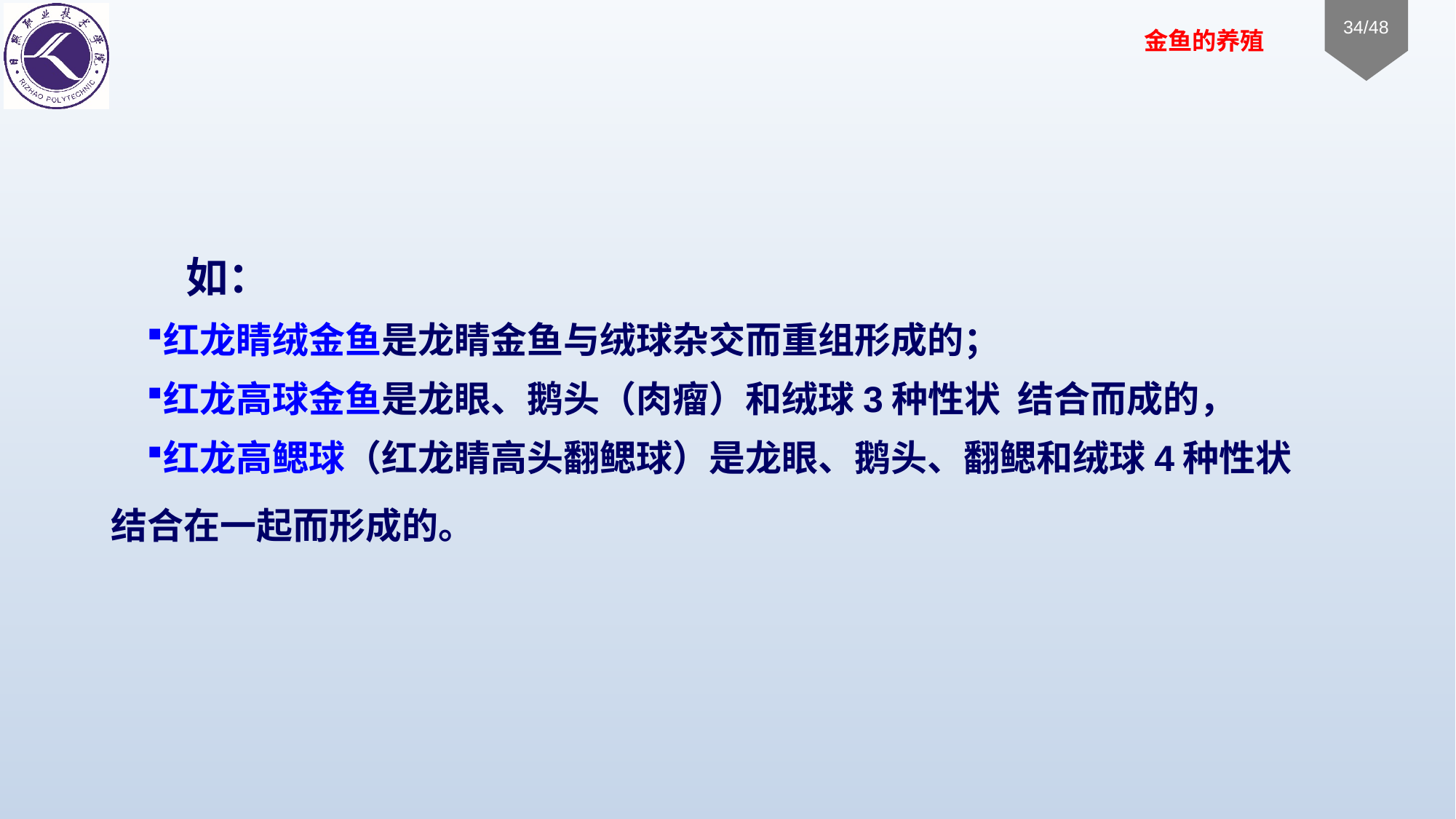

#
   如：
红龙睛绒金鱼是龙睛金鱼与绒球杂交而重组形成的；
红龙高球金鱼是龙眼、鹅头（肉瘤）和绒球3种性状  结合而成的，
红龙高鳃球（红龙睛高头翻鳃球）是龙眼、鹅头、翻鳃和绒球4种性状结合在一起而形成的。